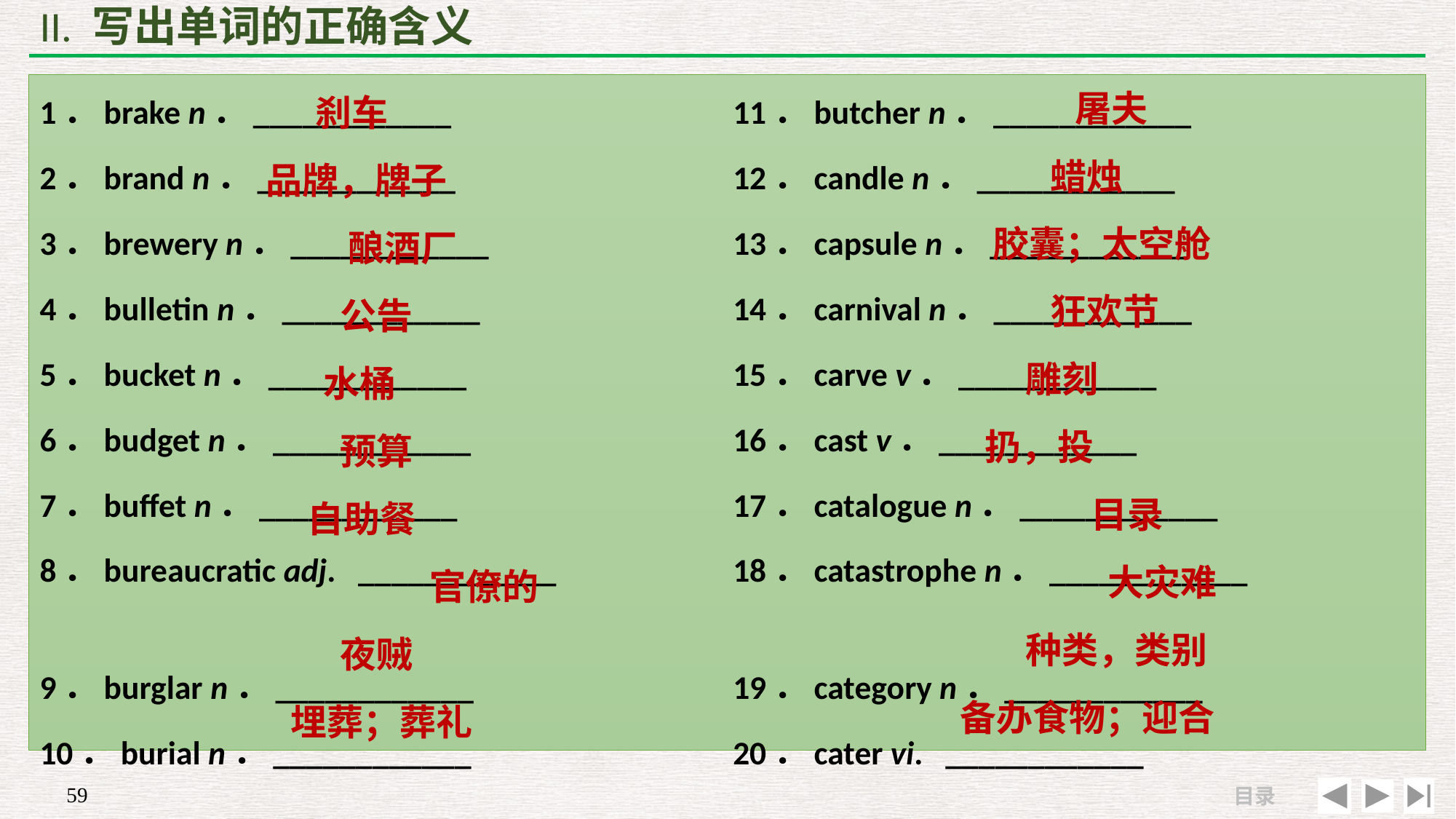

# II. 写出单词的正确含义
                屠夫
             蜡烛
      胶囊；太空舱
             狂欢节
          雕刻
     扔，投
                  目录
                    大灾难
          种类，类别
  备办食物；迎合
     刹车
品牌，牌子
         酿酒厂
        公告
      水桶
        预算
    自助餐
                   官僚的
        夜贼
  埋葬；葬礼
1．brake n．____________
2．brand n．____________
3．brewery n．____________
4．bulletin n．____________
5．bucket n．____________
6．budget n．____________
7．buffet n．____________
8．bureaucratic adj.   ____________
9．burglar n．____________
10．burial n．____________
11．butcher n．____________
12．candle n．____________
13．capsule n．____________
14．carnival n．____________
15．carve v．____________
16．cast v．____________
17．catalogue n．____________
18．catastrophe n．____________
19．category n．____________
20．cater vi.   ____________